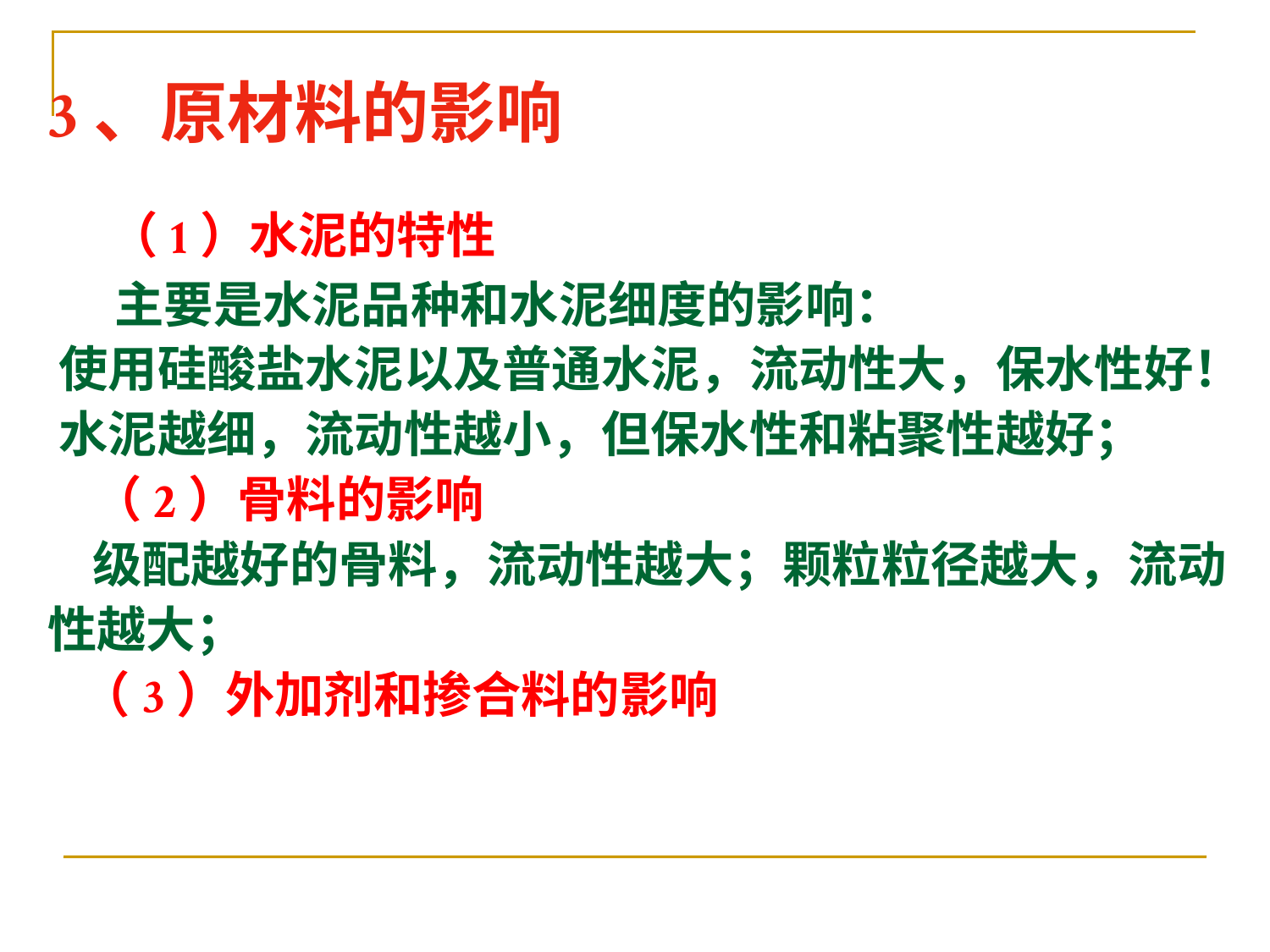

# 3、原材料的影响 （1）水泥的特性 主要是水泥品种和水泥细度的影响： 使用硅酸盐水泥以及普通水泥，流动性大，保水性好！ 水泥越细，流动性越小，但保水性和粘聚性越好； （2）骨料的影响 级配越好的骨料，流动性越大；颗粒粒径越大，流动性越大； （3）外加剂和掺合料的影响